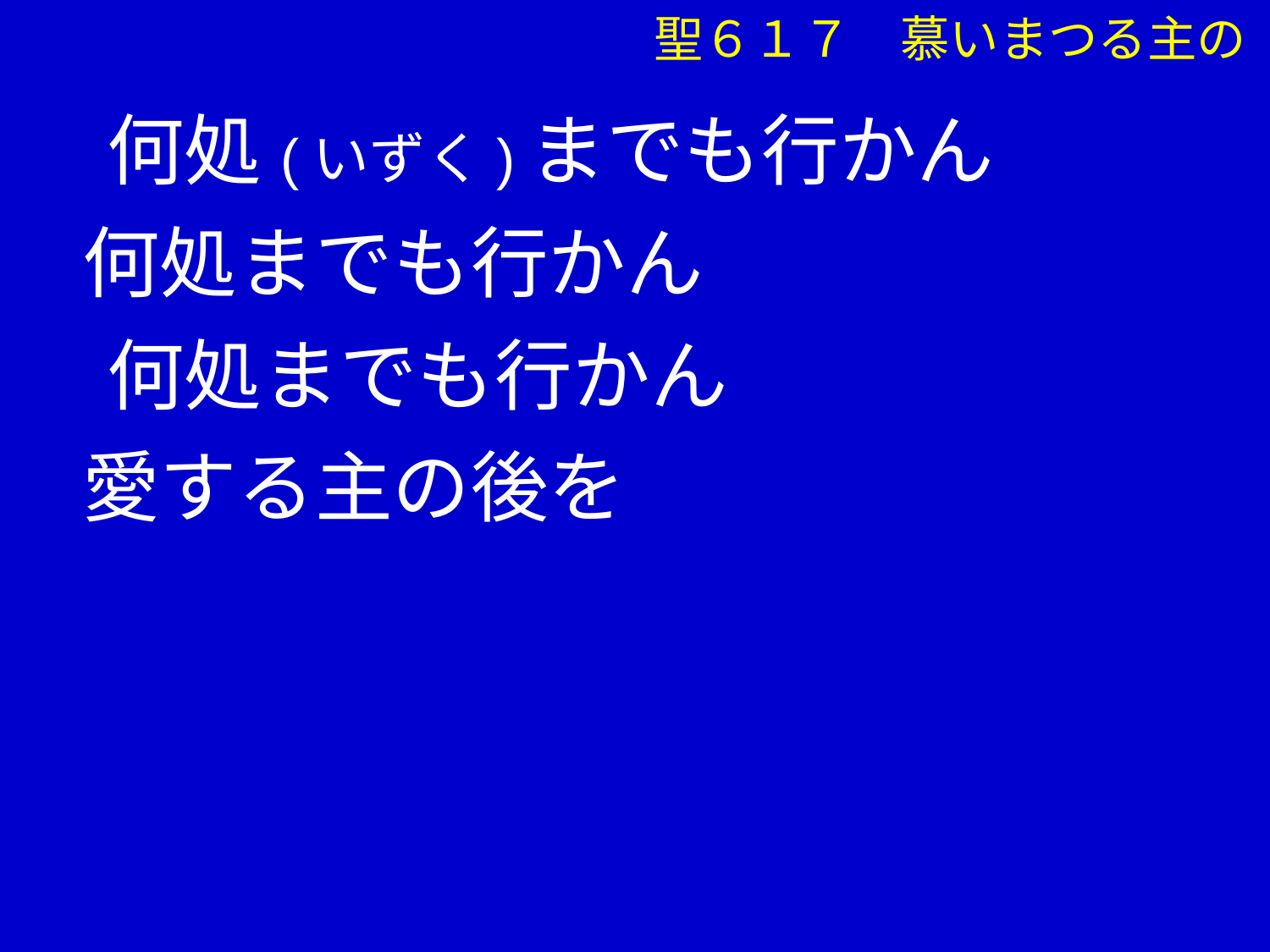

何処(いずく)までも行かん
   何処までも行かん
　 何処までも行かん
   愛する主の後を
聖６１７　慕いまつる主の